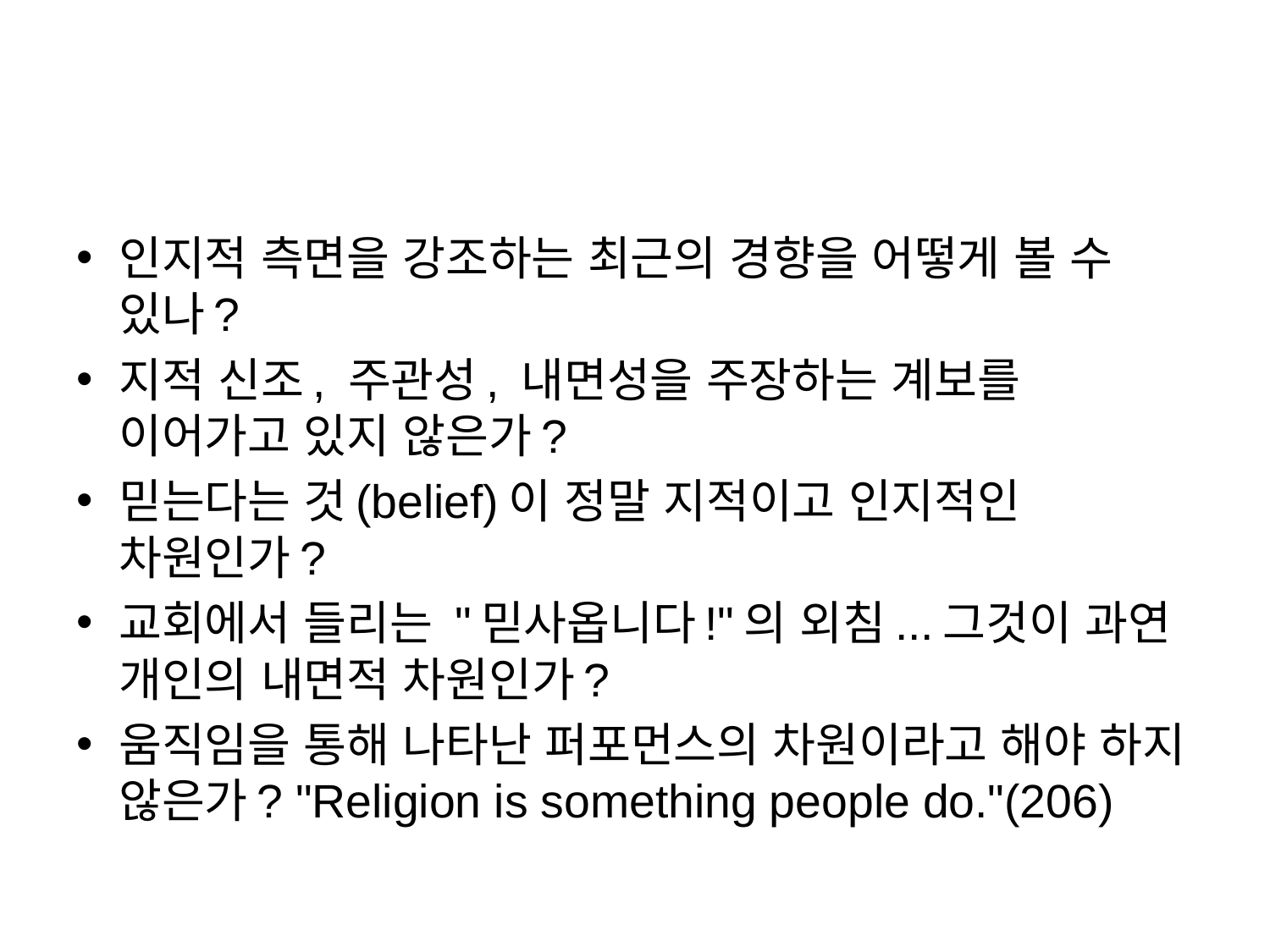

인지적 측면을 강조하는 최근의 경향을 어떻게 볼 수 있나?
지적 신조, 주관성, 내면성을 주장하는 계보를 이어가고 있지 않은가?
믿는다는 것(belief)이 정말 지적이고 인지적인 차원인가?
교회에서 들리는 "믿사옵니다!"의 외침...그것이 과연 개인의 내면적 차원인가?
움직임을 통해 나타난 퍼포먼스의 차원이라고 해야 하지 않은가? "Religion is something people do."(206)